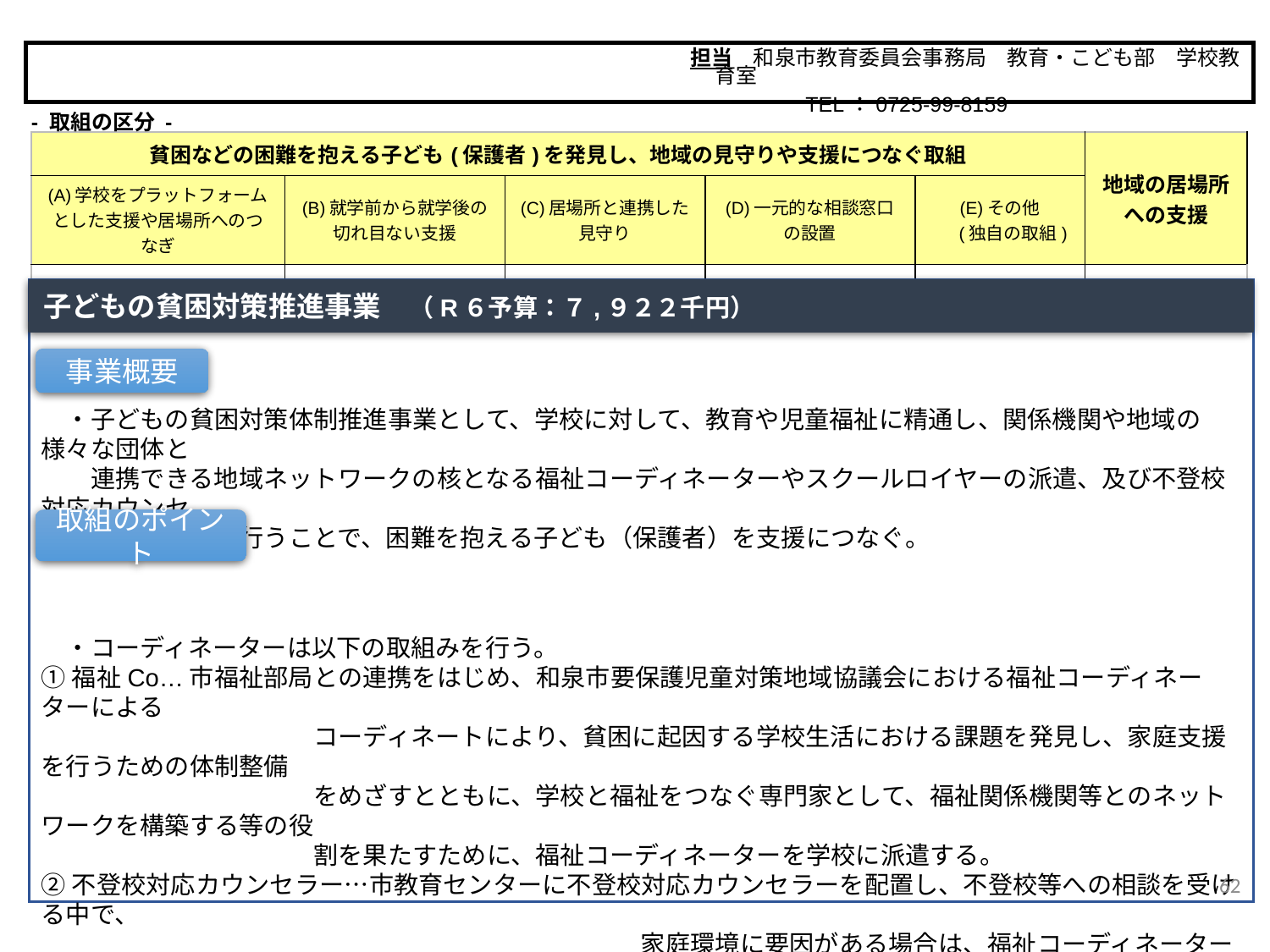

担当　和泉市教育委員会事務局　教育・こども部　学校教育室
　　　　　 TEL：0725-99-8159

和泉市
- 取組の区分 -
| 貧困などの困難を抱える子ども(保護者)を発見し、地域の見守りや支援につなぐ取組 |  |  |  |  | 地域の居場所 への支援 |
| --- | --- | --- | --- | --- | --- |
| (A)学校をプラットフォームとした支援や居場所へのつなぎ | (B)就学前から就学後の 切れ目ない支援 | (C)居場所と連携した 見守り | (D)一元的な相談窓口 の設置 | (E)その他 　 (独自の取組) |  |
| ○ |  |  |  |  |  |
子どもの貧困対策推進事業　（R６予算：７,９２２千円）

　・子どもの貧困対策体制推進事業として、学校に対して、教育や児童福祉に精通し、関係機関や地域の様々な団体と
　　連携できる地域ネットワークの核となる福祉コーディネーターやスクールロイヤーの派遣、及び不登校対応カウンセ
　　ラーの配置を行うことで、困難を抱える子ども（保護者）を支援につなぐ。

　・コーディネーターは以下の取組みを行う。
①福祉Co…市福祉部局との連携をはじめ、和泉市要保護児童対策地域協議会における福祉コーディネーターによる
　　　　　　　　　　　コーディネートにより、貧困に起因する学校生活における課題を発見し、家庭支援を行うための体制整備
　　　　　　　　　　　をめざすとともに、学校と福祉をつなぐ専門家として、福祉関係機関等とのネットワークを構築する等の役
　　　　　　　　　　　割を果たすために、福祉コーディネーターを学校に派遣する。
②不登校対応カウンセラー…市教育センターに不登校対応カウンセラーを配置し、不登校等への相談を受ける中で、
　　　　　　　　　　　　　　　　　　　　　　　　 家庭環境に要因がある場合は、福祉コーディネーターと連携し、支援につなぐ。
③スクールロイヤー…チーフ福祉コーディネーターとスクールロイヤー、教育委員会事務局職員等からなる「市学校支
　　　　　　　　　　　　　　　　   援チーム」により、各学校で発生する貧困を要因とする事案の共有、対応方針の確認を行い、早
                             期に学校に介入することで、生徒指導にかかる事案の重篤化を防ぐとともに、チーム学校の機能
                             向上にかかる取組みをすすめる。

事業概要
取組のポイント
62